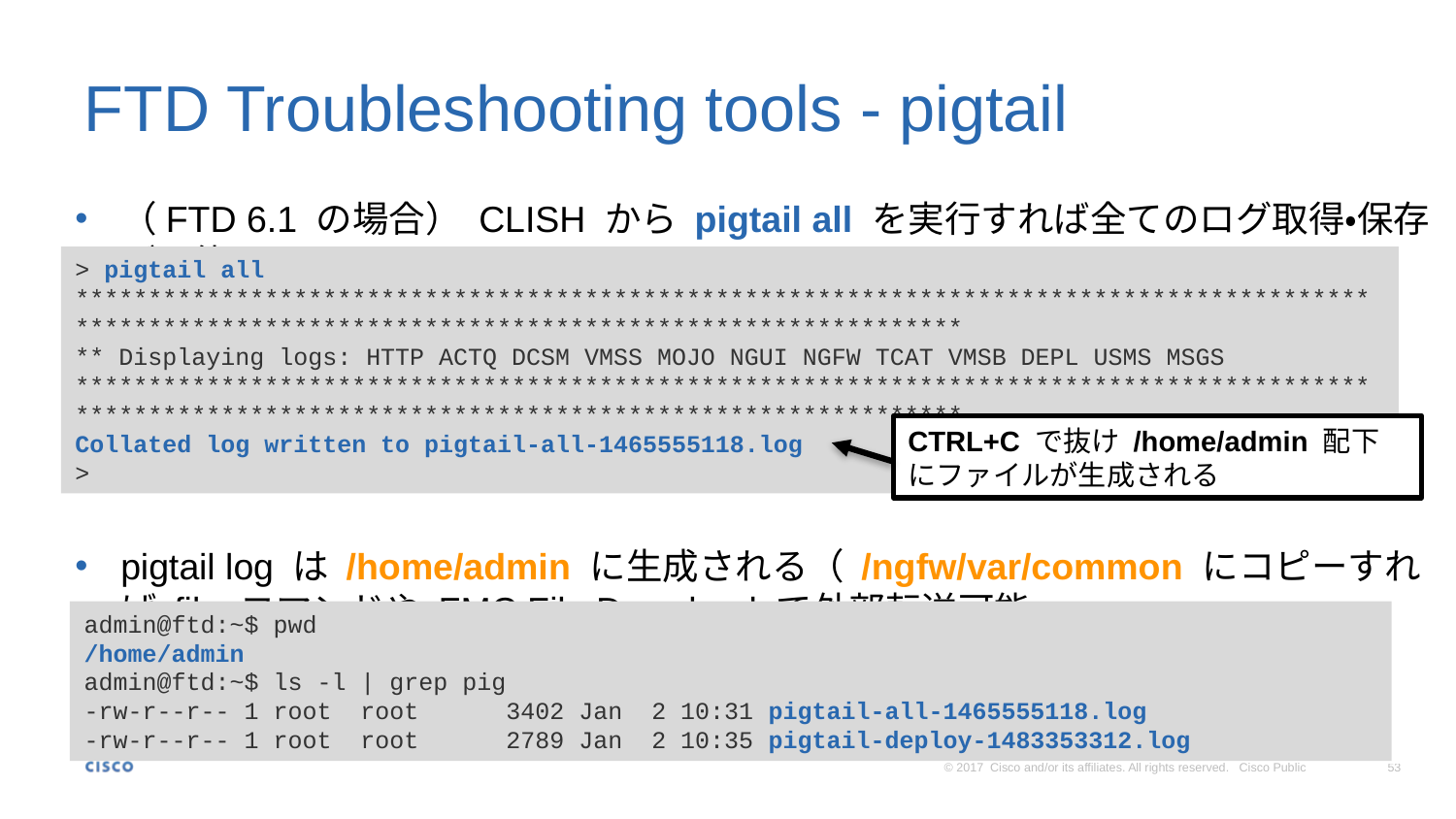

# FTD Troubleshooting tools - pigtail
（FTD 6.1 の場合） CLISH から pigtail all を実行すれば全てのログ取得・保存が可能

pigtail log は /home/admin に生成される（ /ngfw/var/common にコピーすれば file コマンドや FMC File Download で外部転送可能

> pigtail all
******************************************************************************************************************************************************
** Displaying logs: HTTP ACTQ DCSM VMSS MOJO NGUI NGFW TCAT VMSB DEPL USMS MSGS
******************************************************************************************************************************************************
Collated log written to pigtail-all-1465555118.log
>
CTRL+C で抜け /home/admin 配下にファイルが生成される
admin@ftd:~$ pwd
/home/admin
admin@ftd:~$ ls -l | grep pig
-rw-r--r-- 1 root  root      3402 Jan  2 10:31 pigtail-all-1465555118.log
-rw-r--r-- 1 root  root      2789 Jan  2 10:35 pigtail-deploy-1483353312.log